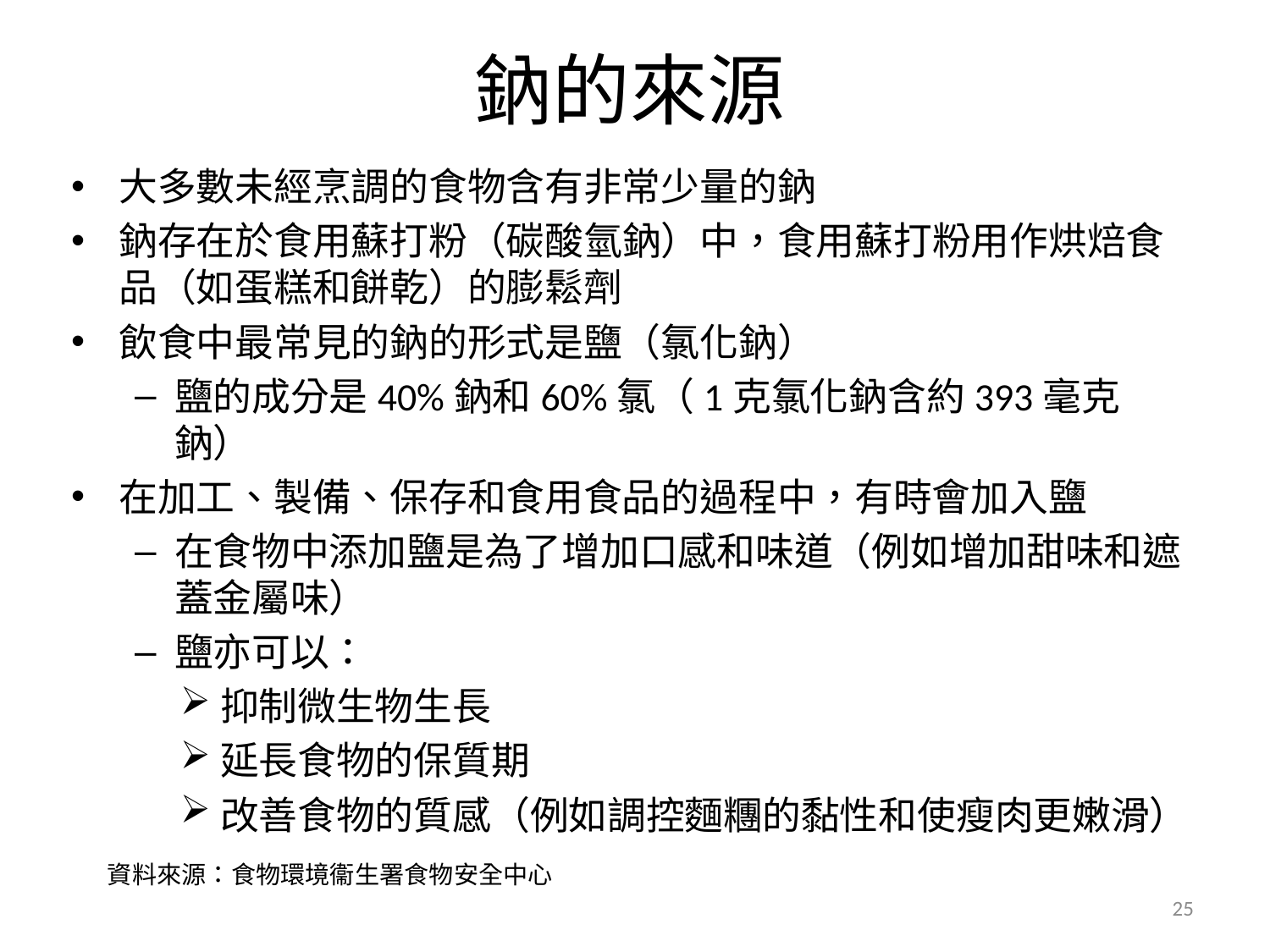

# 鈉的來源
大多數未經烹調的食物含有非常少量的鈉
鈉存在於食用蘇打粉（碳酸氫鈉）中，食用蘇打粉用作烘焙食品（如蛋糕和餅乾）的膨鬆劑
飲食中最常見的鈉的形式是鹽（氯化鈉）
鹽的成分是40%鈉和60%氯（1克氯化鈉含約393毫克鈉）
在加工、製備、保存和食用食品的過程中，有時會加入鹽
在食物中添加鹽是為了增加口感和味道（例如增加甜味和遮蓋金屬味）
鹽亦可以：
抑制微生物生長
延長食物的保質期
改善食物的質感（例如調控麵糰的黏性和使瘦肉更嫩滑）
資料來源：食物環境衞生署食物安全中心
25